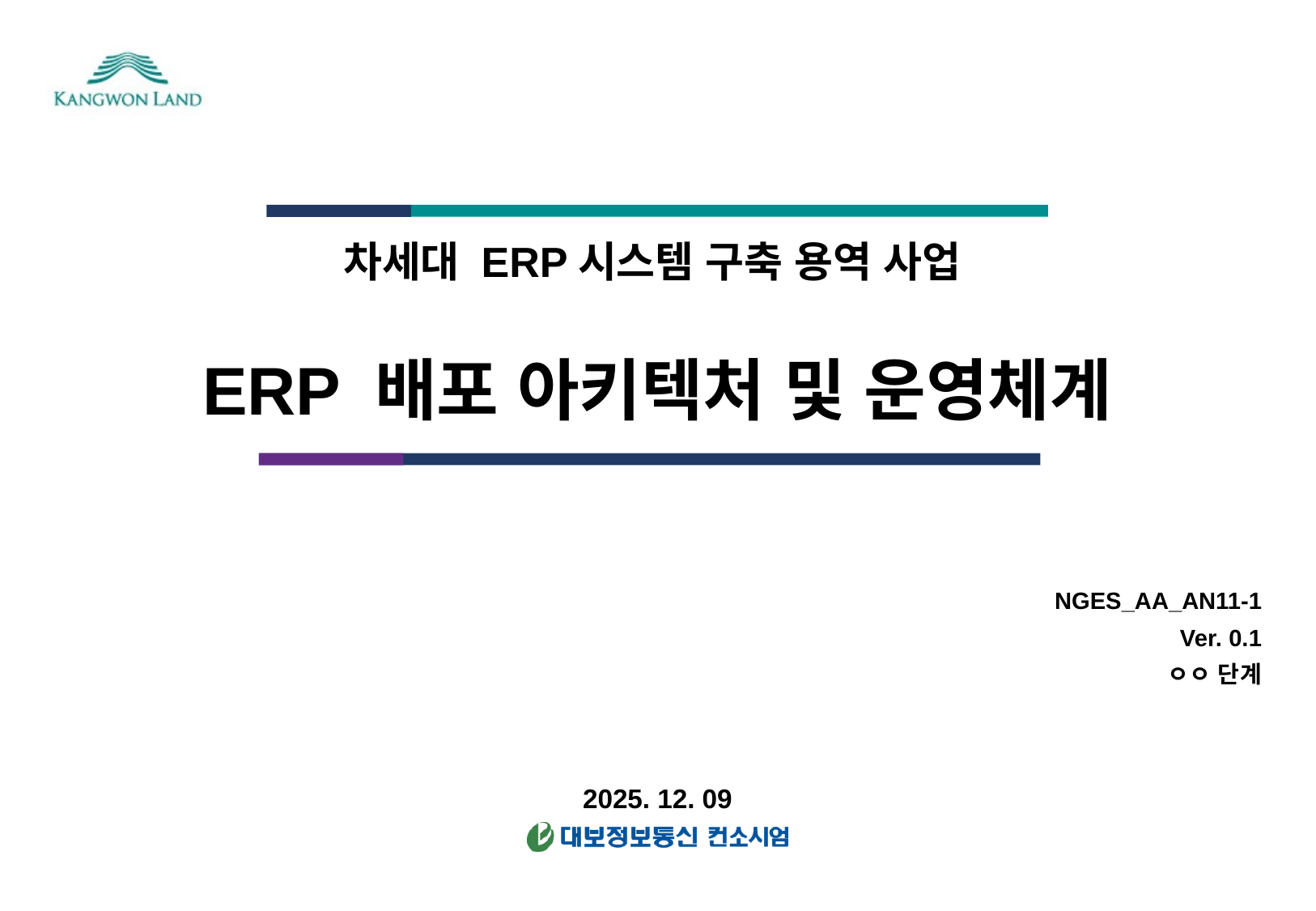

# ERP 배포 아키텍처 및 운영체계
NGES_AA_AN11-1
Ver. 0.1
ㅇㅇ 단계
2025. 12. 09